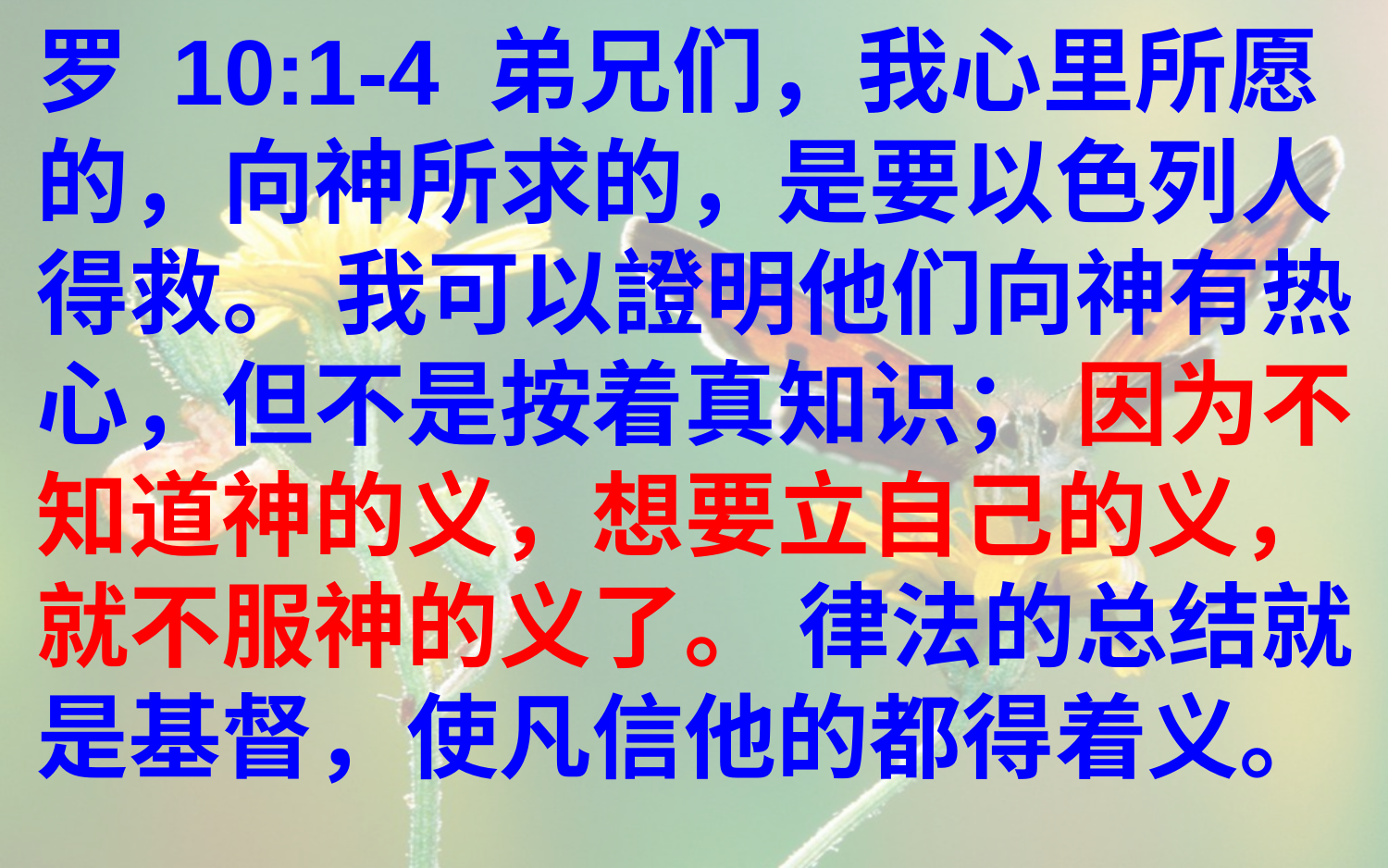

罗 10:1-4 弟兄们，我心里所愿的，向神所求的，是要以色列人得救。 我可以證明他们向神有热心，但不是按着真知识； 因为不知道神的义，想要立自己的义，就不服神的义了。 律法的总结就是基督，使凡信他的都得着义。